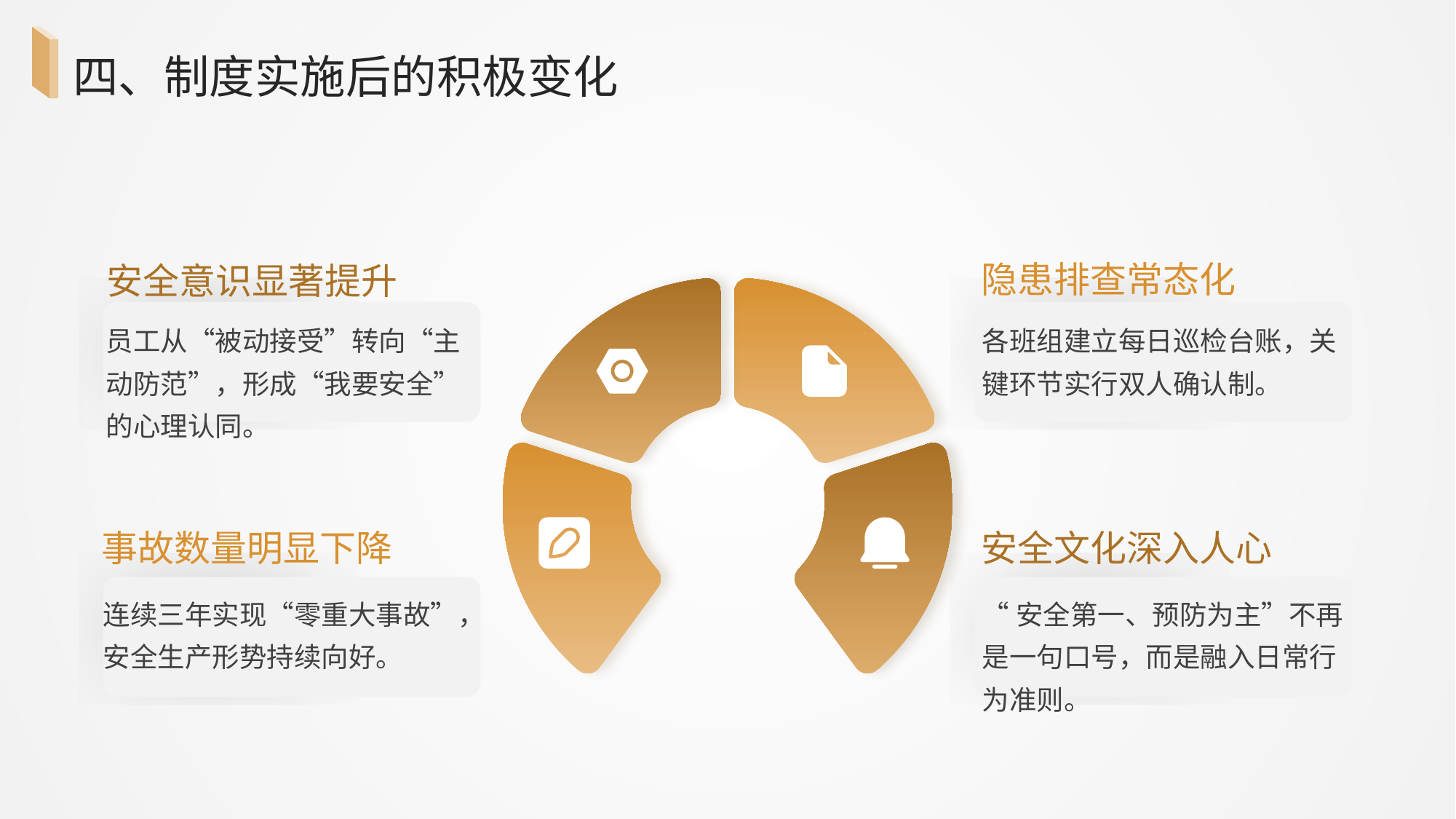

四、制度实施后的积极变化

隐患排查常态化
安全意识显著提升

员工从“被动接受”转向“主动防范”，形成“我要安全”的心理认同。
各班组建立每日巡检台账，关键环节实行双人确认制。

事故数量明显下降
安全文化深入人心

连续三年实现“零重大事故”，安全生产形势持续向好。
“安全第一、预防为主”不再是一句口号，而是融入日常行为准则。